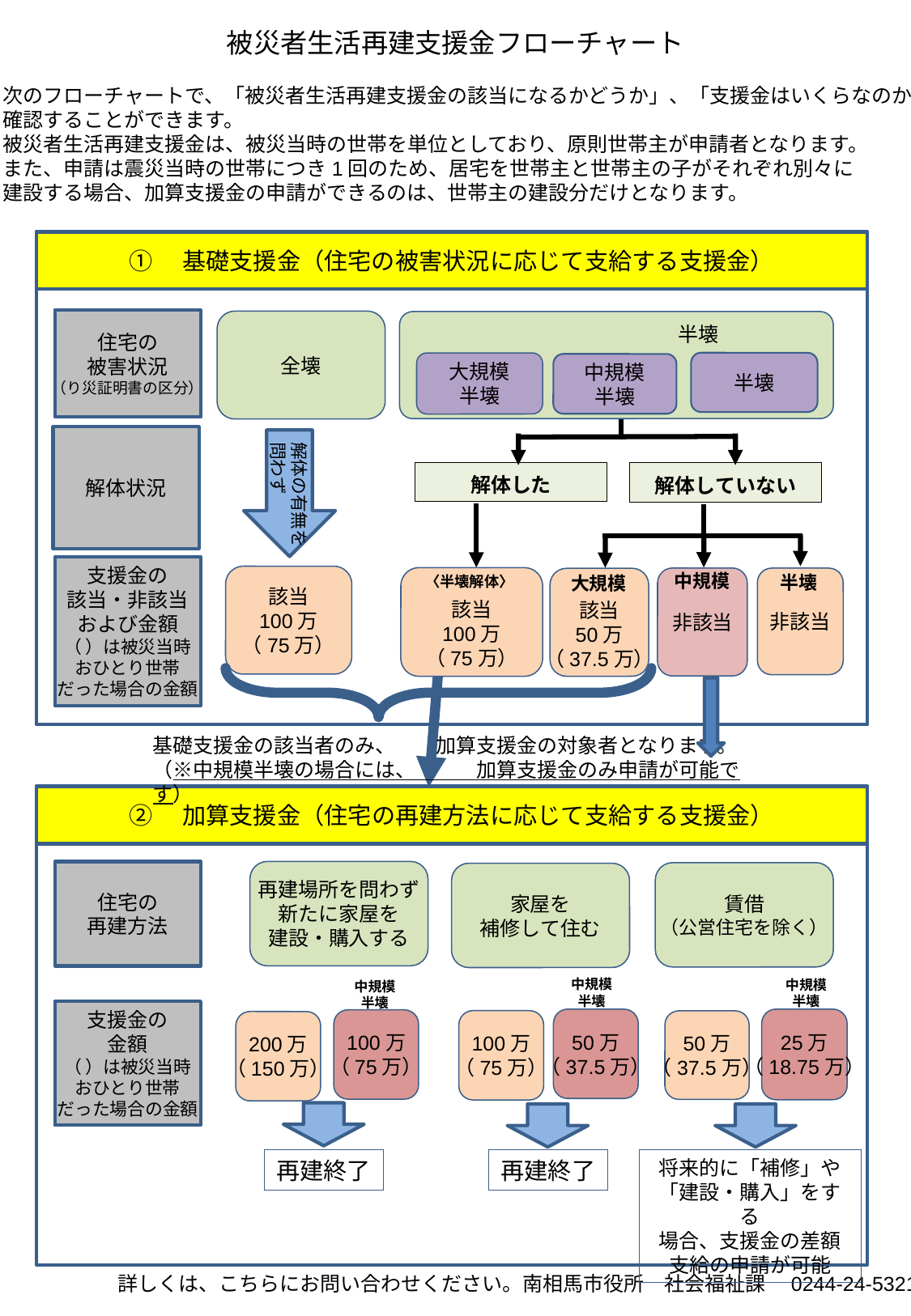

被災者生活再建支援金フローチャート
次のフローチャートで、「被災者生活再建支援金の該当になるかどうか」、「支援金はいくらなのか」を
確認することができます。
被災者生活再建支援金は、被災当時の世帯を単位としており、原則世帯主が申請者となります。
また、申請は震災当時の世帯につき1回のため、居宅を世帯主と世帯主の子がそれぞれ別々に
建設する場合、加算支援金の申請ができるのは、世帯主の建設分だけとなります。

①　基礎支援金（住宅の被害状況に応じて支給する支援金）
住宅の
被害状況
（り災証明書の区分）
全壊
　　　　　　　　　　　　　半壊
大規模
半壊
解体状況
解体の有無を
問わず

支援金の
該当・非該当
および金額
（ ）は被災当時
おひとり世帯
だった場合の金額
該当
100万
（75万）
非該当

該当
50万
（37.5万）

②　加算支援金（住宅の再建方法に応じて支給する支援金）
再建場所を問わず
新たに家屋を
建設・購入する
住宅の
再建方法
賃借
（公営住宅を除く）
家屋を
補修して住む
支援金の
金額
（ ）は被災当時
おひとり世帯
だった場合の金額
50万
（37.5万）

将来的に「補修」や
「建設・購入」をする
場合、支援金の差額
支給の申請が可能
再建終了
再建終了
半壊
中規模
半壊
解体した
解体していない
中規模
半壊
大規模
〈半壊解体〉

該当
100万
（75万）
非該当

基礎支援金の該当者のみ、　　加算支援金の対象者となります。
（※中規模半壊の場合には、　　　加算支援金のみ申請が可能です）
中規模
半壊
中規模
半壊
中規模
半壊
50万
（37.5万）
25万
（18.75万）
100万
（75万）
100万
（75万）
200万
（150万）

詳しくは、こちらにお問い合わせください。南相馬市役所　社会福祉課　0244-24-5321